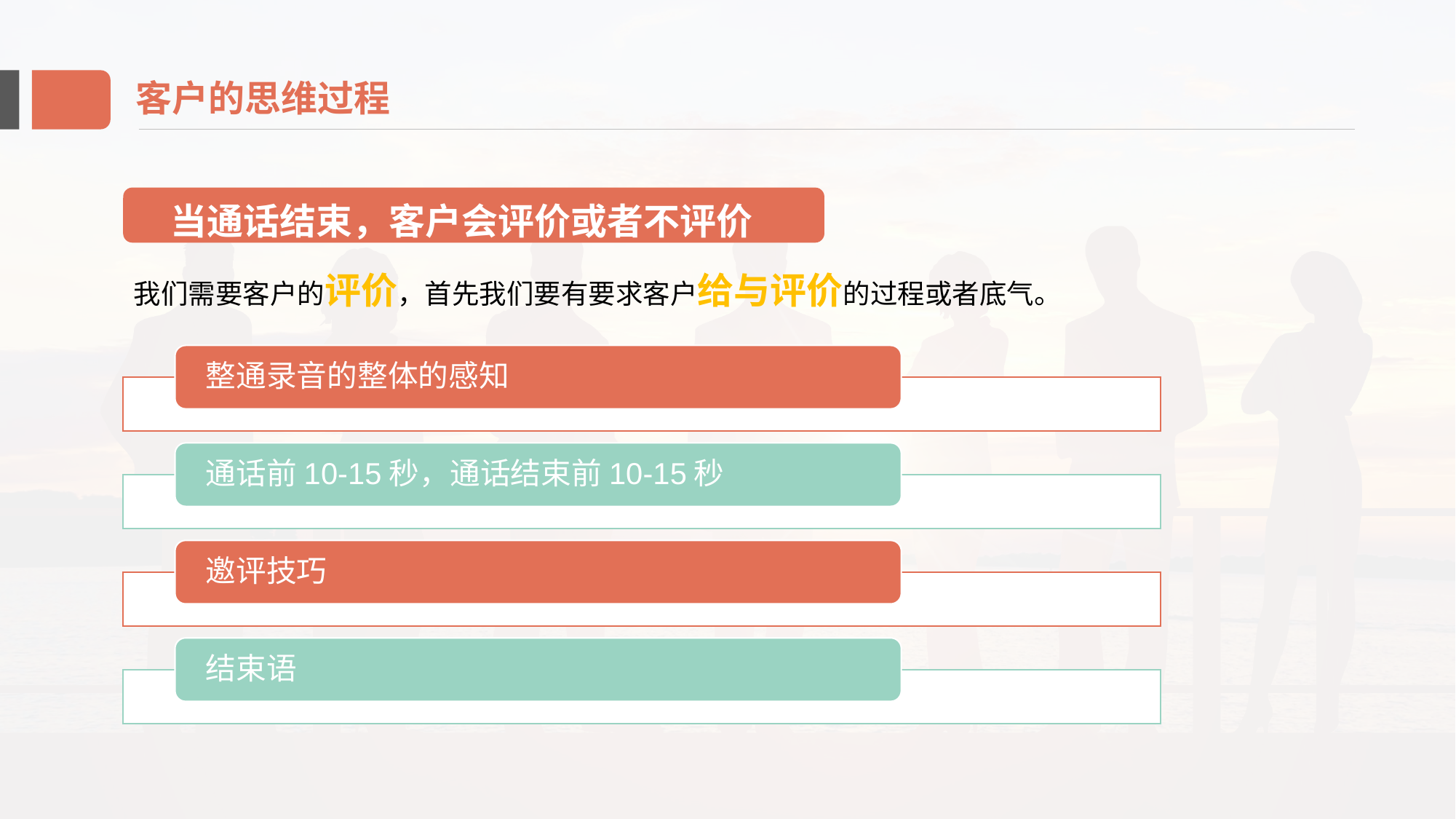

客户的思维过程

当通话结束，客户会评价或者不评价
我们需要客户的评价，首先我们要有要求客户给与评价的过程或者底气。
整通录音的整体的感知

通话前10-15秒，通话结束前10-15秒

邀评技巧

结束语